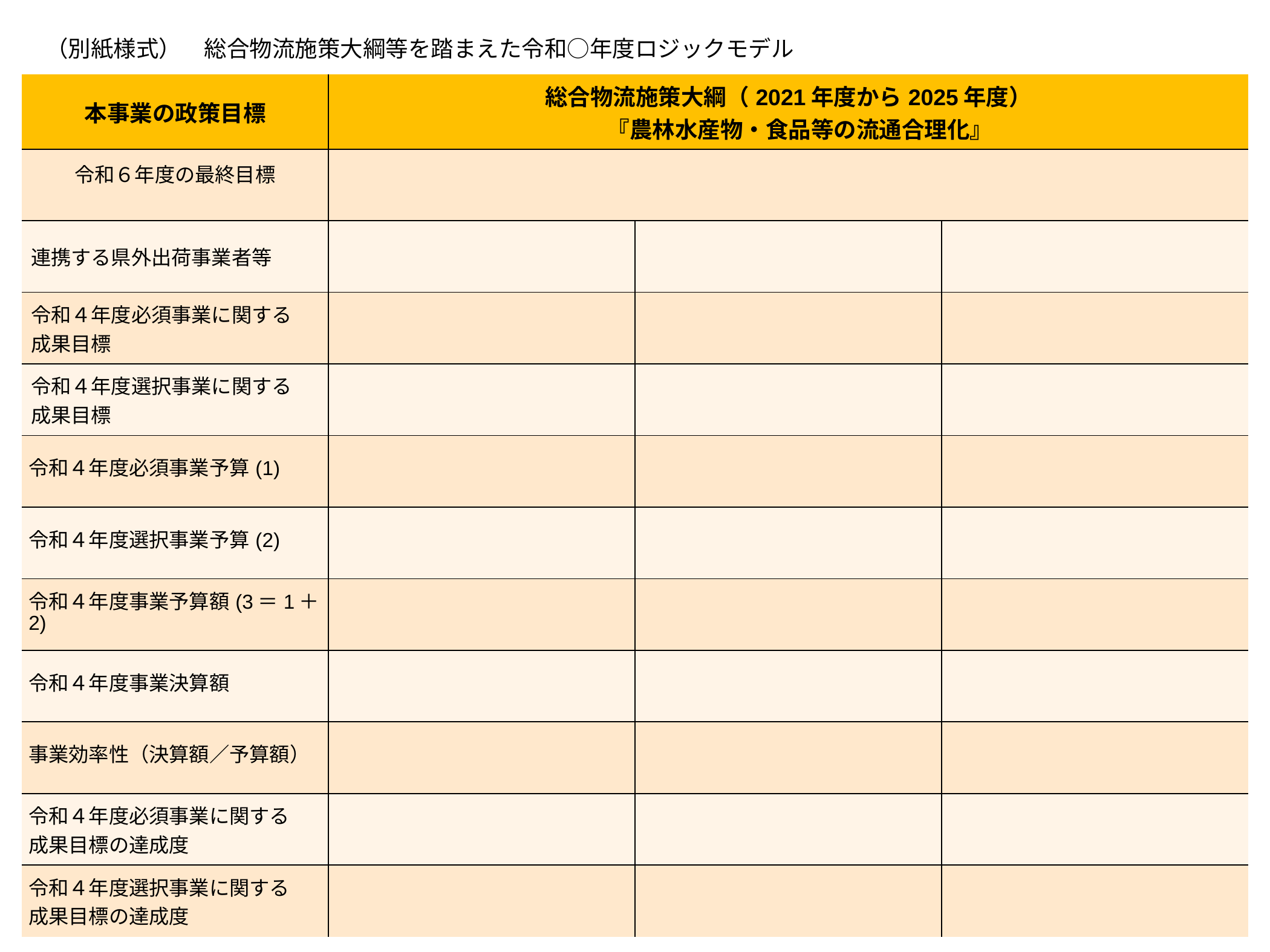

# （別紙様式）　総合物流施策大綱等を踏まえた令和○年度ロジックモデル
| 本事業の政策目標 | 総合物流施策大綱（2021年度から2025年度） 　『農林水産物・食品等の流通合理化』 |  |  |
| --- | --- | --- | --- |
| 令和６年度の最終目標 |  |  |  |
| 連携する県外出荷事業者等 |  |  |  |
| 令和４年度必須事業に関する 成果目標 |  |  |  |
| 令和４年度選択事業に関する 成果目標 |  |  |  |
| 令和４年度必須事業予算(1) |  |  |  |
| 令和４年度選択事業予算(2) |  |  |  |
| 令和４年度事業予算額(3＝1＋2) |  |  |  |
| 令和４年度事業決算額 |  |  |  |
| 事業効率性（決算額／予算額） |  |  |  |
| 令和４年度必須事業に関する 成果目標の達成度 |  |  |  |
| 令和４年度選択事業に関する 成果目標の達成度 |  |  |  |